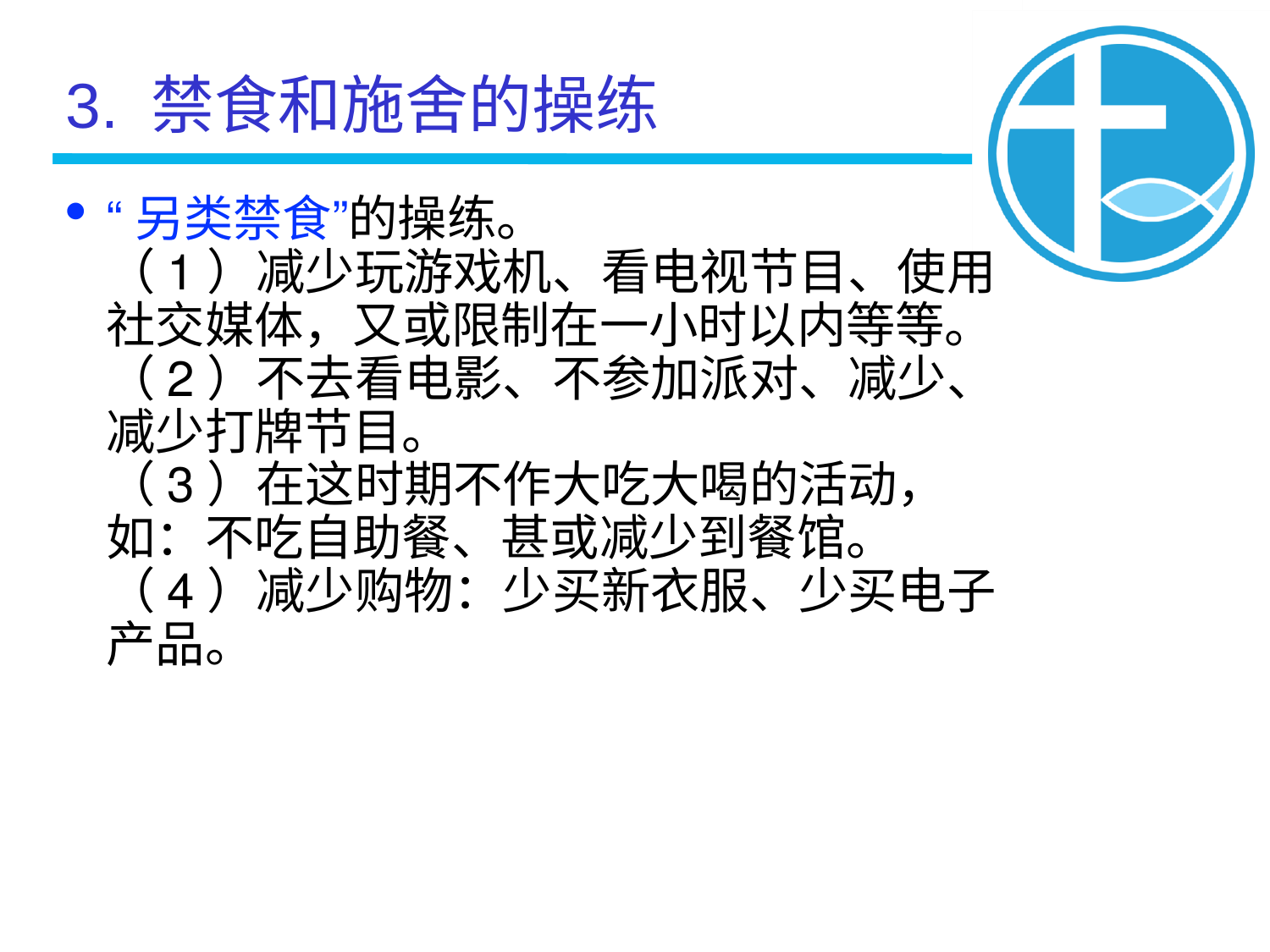

3. 禁食和施舍的操练
“另类禁食”的操练。
（1）减少玩游戏机、看电视节目、使用社交媒体，又或限制在一小时以内等等。（2）不去看电影、不参加派对、减少、减少打牌节目。
（3）在这时期不作大吃大喝的活动，如：不吃自助餐、甚或减少到餐馆。
（4）减少购物：少买新衣服、少买电子产品。